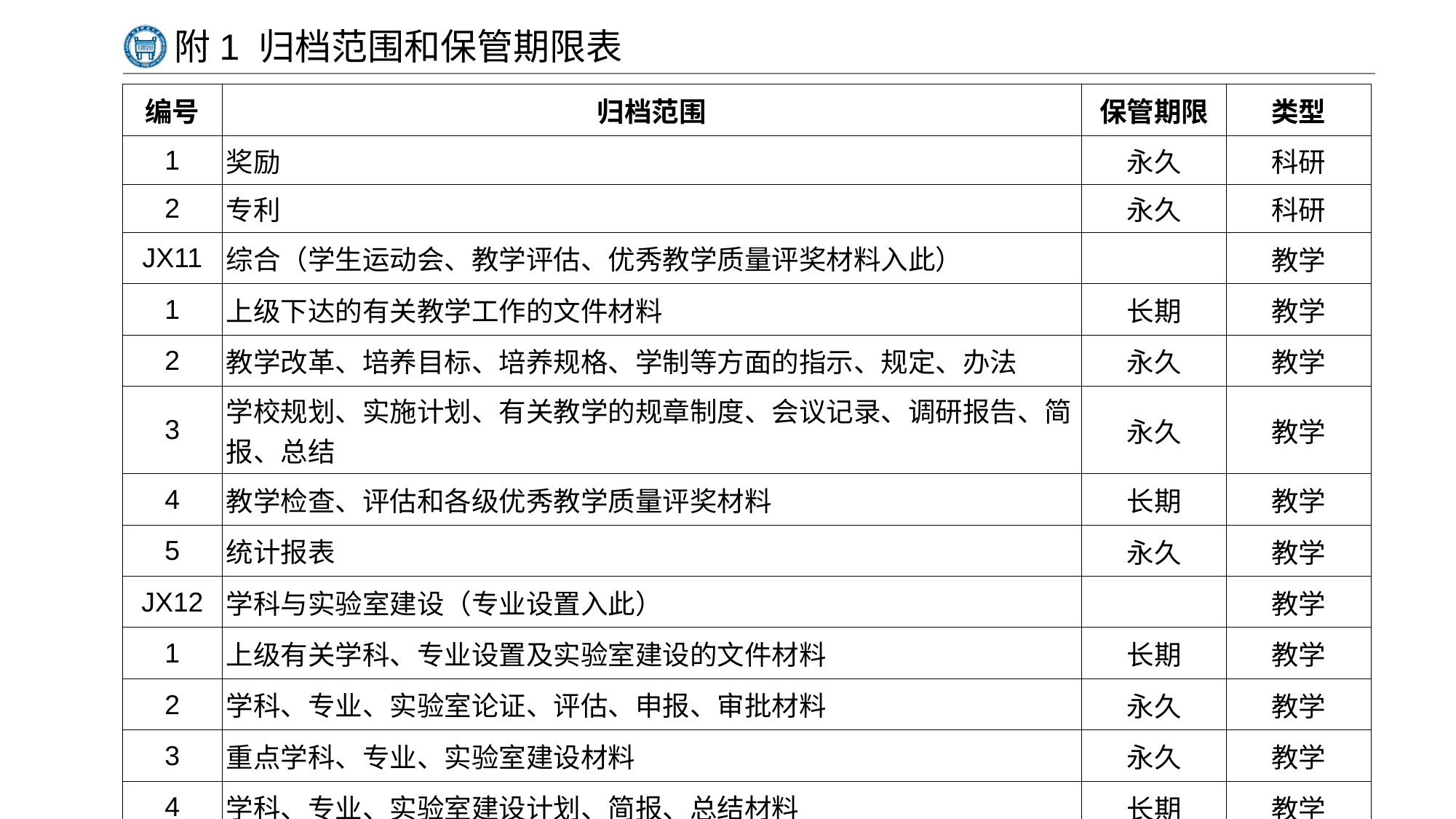

# 附1 归档范围和保管期限表
| 编号 | 归档范围 | 保管期限 | 类型 |
| --- | --- | --- | --- |
| 1 | 奖励 | 永久 | 科研 |
| 2 | 专利 | 永久 | 科研 |
| JX11 | 综合（学生运动会、教学评估、优秀教学质量评奖材料入此） |  | 教学 |
| 1 | 上级下达的有关教学工作的文件材料 | 长期 | 教学 |
| 2 | 教学改革、培养目标、培养规格、学制等方面的指示、规定、办法 | 永久 | 教学 |
| 3 | 学校规划、实施计划、有关教学的规章制度、会议记录、调研报告、简报、总结 | 永久 | 教学 |
| 4 | 教学检查、评估和各级优秀教学质量评奖材料 | 长期 | 教学 |
| 5 | 统计报表 | 永久 | 教学 |
| JX12 | 学科与实验室建设（专业设置入此） |  | 教学 |
| 1 | 上级有关学科、专业设置及实验室建设的文件材料 | 长期 | 教学 |
| 2 | 学科、专业、实验室论证、评估、申报、审批材料 | 永久 | 教学 |
| 3 | 重点学科、专业、实验室建设材料 | 永久 | 教学 |
| 4 | 学科、专业、实验室建设计划、简报、总结材料 | 长期 | 教学 |